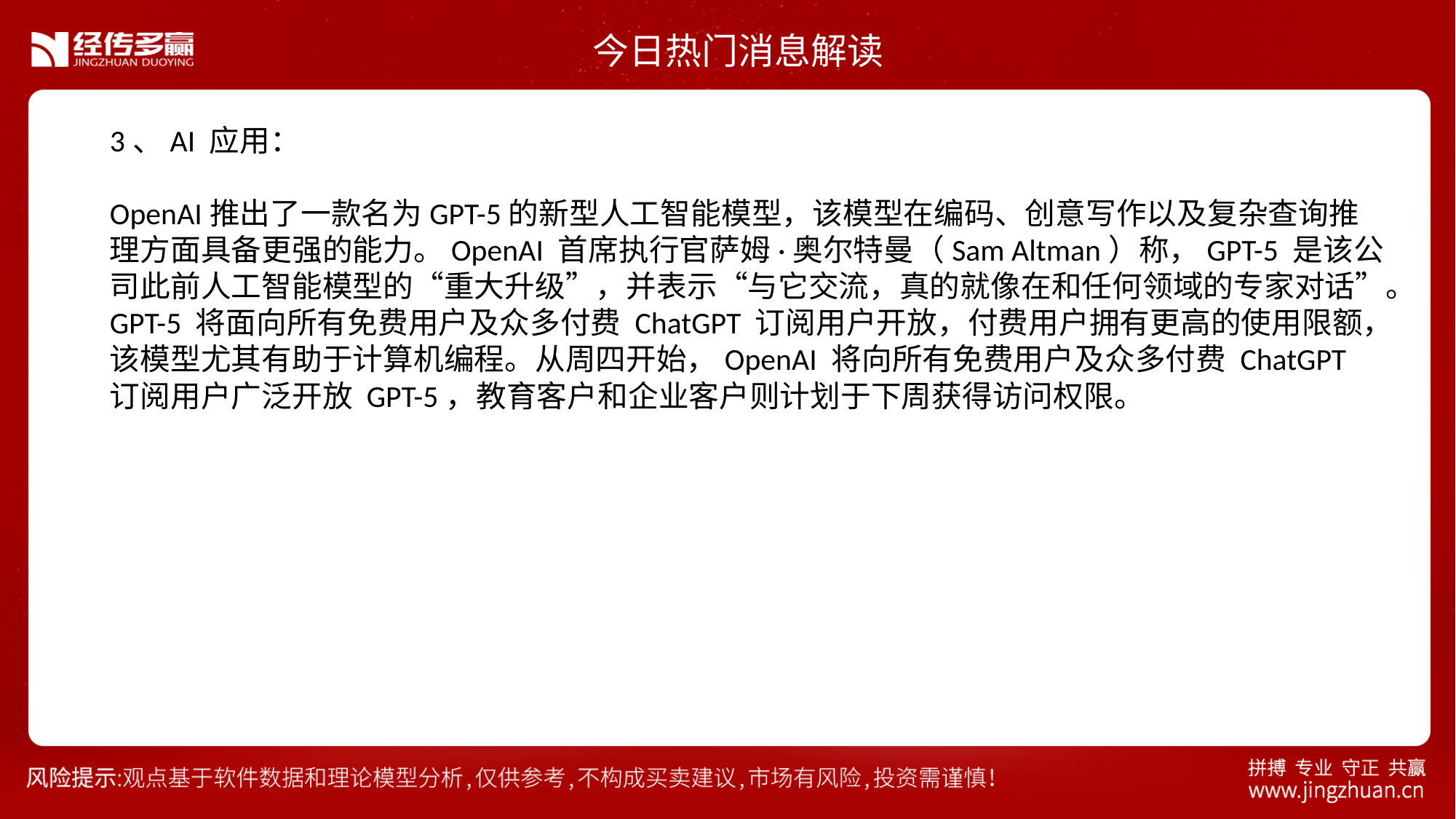

今日热门消息解读
3、AI 应用：

OpenAI推出了一款名为GPT-5的新型人工智能模型，该模型在编码、创意写作以及复杂查询推理方面具备更强的能力。OpenAI 首席执行官萨姆·奥尔特曼（Sam Altman）称，GPT-5 是该公司此前人工智能模型的“重大升级”，并表示“与它交流，真的就像在和任何领域的专家对话”。GPT-5 将面向所有免费用户及众多付费 ChatGPT 订阅用户开放，付费用户拥有更高的使用限额，该模型尤其有助于计算机编程。从周四开始，OpenAI 将向所有免费用户及众多付费 ChatGPT 订阅用户广泛开放 GPT-5，教育客户和企业客户则计划于下周获得访问权限。